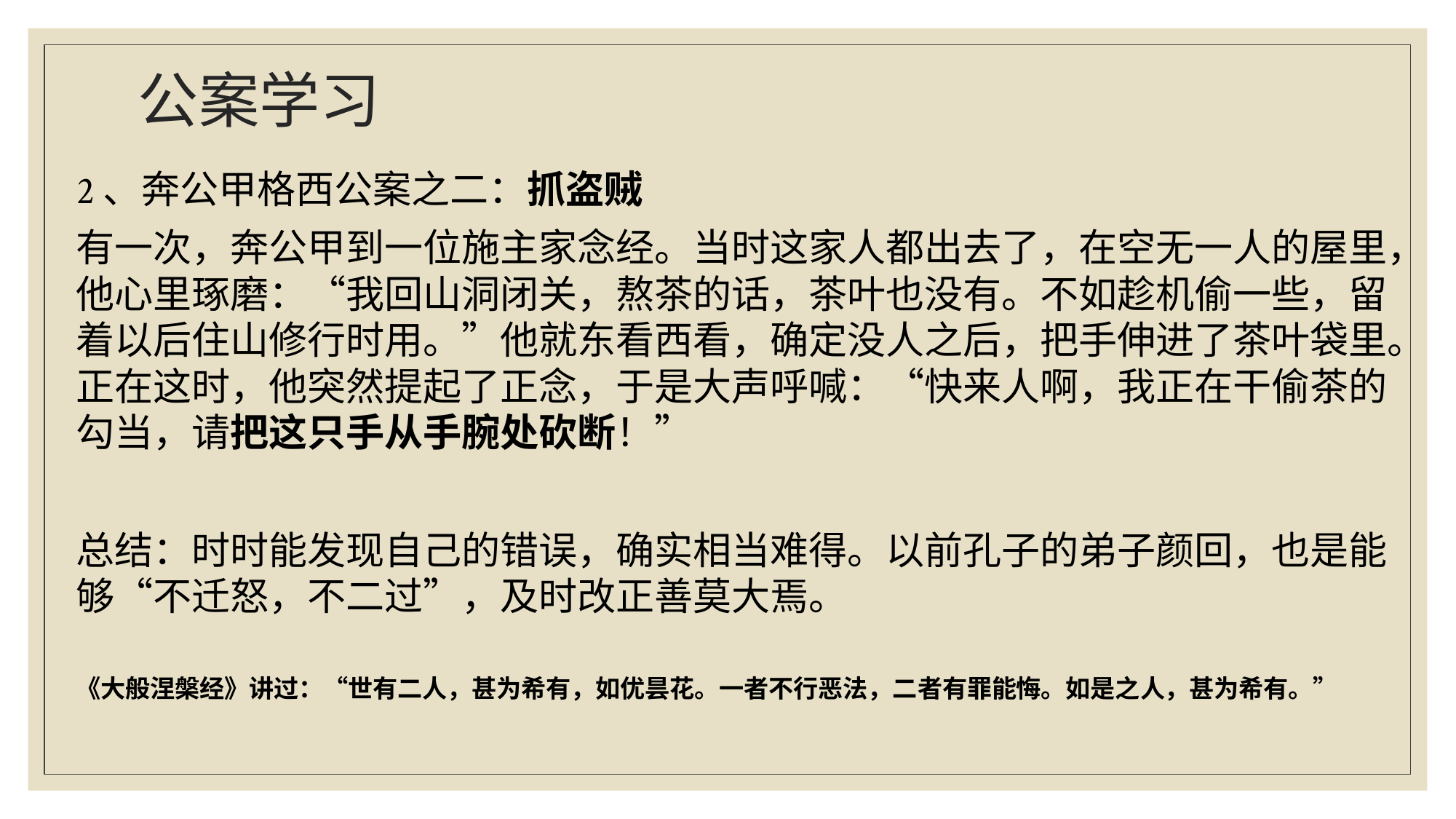

# 公案学习
2、奔公甲格西公案之二：抓盗贼
有一次，奔公甲到一位施主家念经。当时这家人都出去了，在空无一人的屋里，他心里琢磨：“我回山洞闭关，熬茶的话，茶叶也没有。不如趁机偷一些，留着以后住山修行时用。”他就东看西看，确定没人之后，把手伸进了茶叶袋里。正在这时，他突然提起了正念，于是大声呼喊：“快来人啊，我正在干偷茶的勾当，请把这只手从手腕处砍断！”

总结：时时能发现自己的错误，确实相当难得。以前孔子的弟子颜回，也是能够“不迁怒，不二过”，及时改正善莫大焉。

《大般涅槃经》讲过：“世有二人，甚为希有，如优昙花。一者不行恶法，二者有罪能悔。如是之人，甚为希有。”